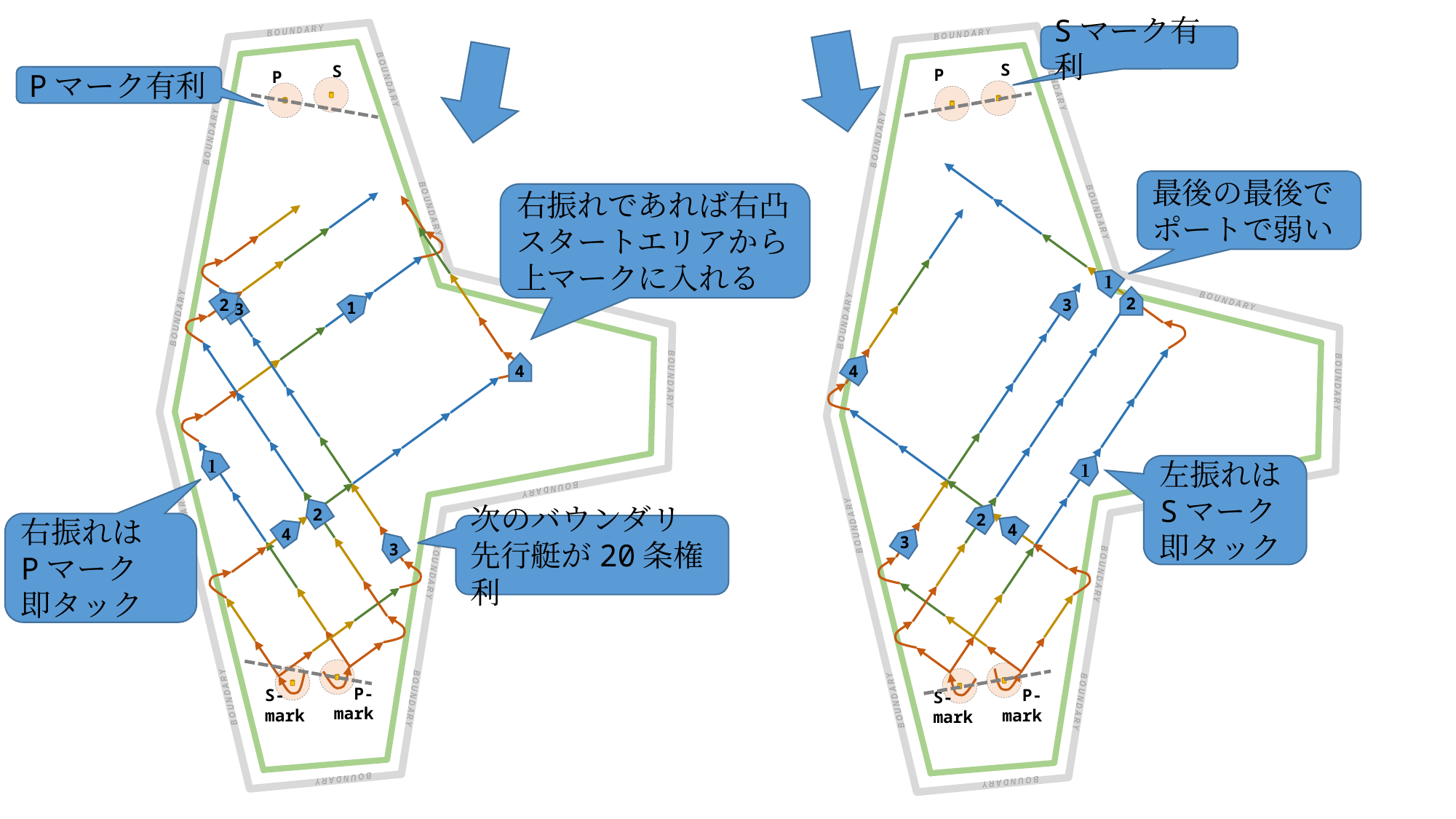

B O U N D A R Y
B O U N D A R Y

B O U N D A R Y
B O U N D A R Y

B O U N D A R Y
B O U N D A R Y
B O U N D A R Y
B O U N D A R Y
B O U N D A R Y
B O U N D A R Y

B O U N D A R Y
B O U N D A R Y
B O U N D A R Y
B O U N D A R Y
B O U N D A R Y

B O U N D A R Y
B O U N D A R Y

B O U N D A R Y
B O U N D A R Y
B O U N D A R Y
B O U N D A R Y
B O U N D A R Y
B O U N D A R Y

B O U N D A R Y
B O U N D A R Y
B O U N D A R Y
Sマーク有利

S
S
P
P
Pマーク有利

最後の最後で
ポートで弱い
右振れであれば右凸
スタートエリアから
上マークに入れる

１

2
3
2

1
3

4
4

１

１
左振れは
Sマーク
即タック

2

2

右振れは
Pマーク
即タック
4
次のバウンダリ
先行艇が20条権利

4

3

3

P-
mark
S-mark
P-
mark
S-mark